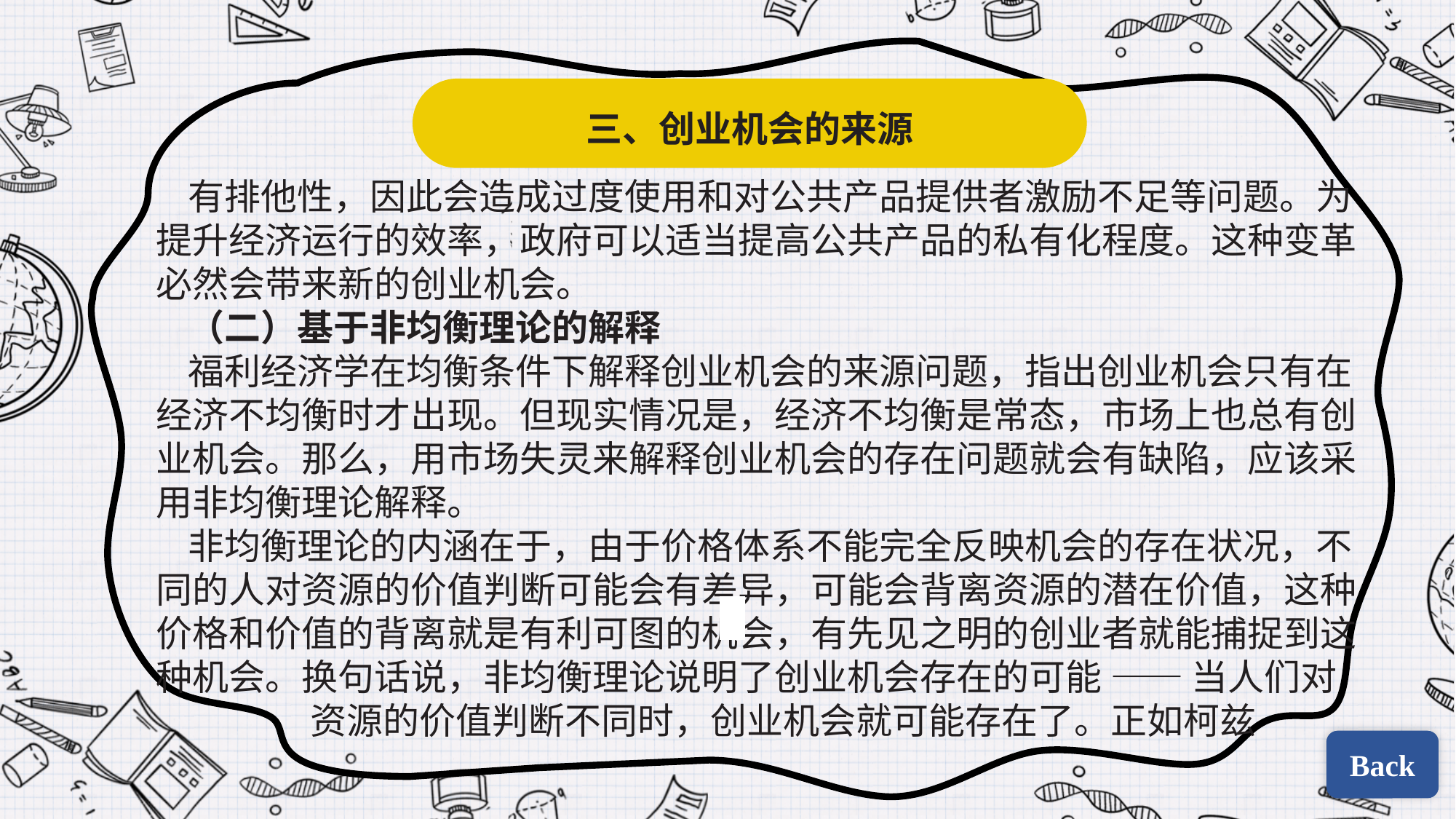

三、创业机会的来源
有排他性，因此会造成过度使用和对公共产品提供者激励不足等问题。为提升经济运行的效率，政府可以适当提高公共产品的私有化程度。这种变革必然会带来新的创业机会。
（二）基于非均衡理论的解释
福利经济学在均衡条件下解释创业机会的来源问题，指出创业机会只有在经济不均衡时才出现。但现实情况是，经济不均衡是常态，市场上也总有创业机会。那么，用市场失灵来解释创业机会的存在问题就会有缺陷，应该采用非均衡理论解释。
非均衡理论的内涵在于，由于价格体系不能完全反映机会的存在状况，不同的人对资源的价值判断可能会有差异，可能会背离资源的潜在价值，这种价格和价值的背离就是有利可图的机会，有先见之明的创业者就能捕捉到这种机会。换句话说，非均衡理论说明了创业机会存在的可能 —— 当人们对vvvvvvvv资源的价值判断不同时，创业机会就可能存在了。正如柯兹
|  |  |
| --- | --- |
|  |  |

Back